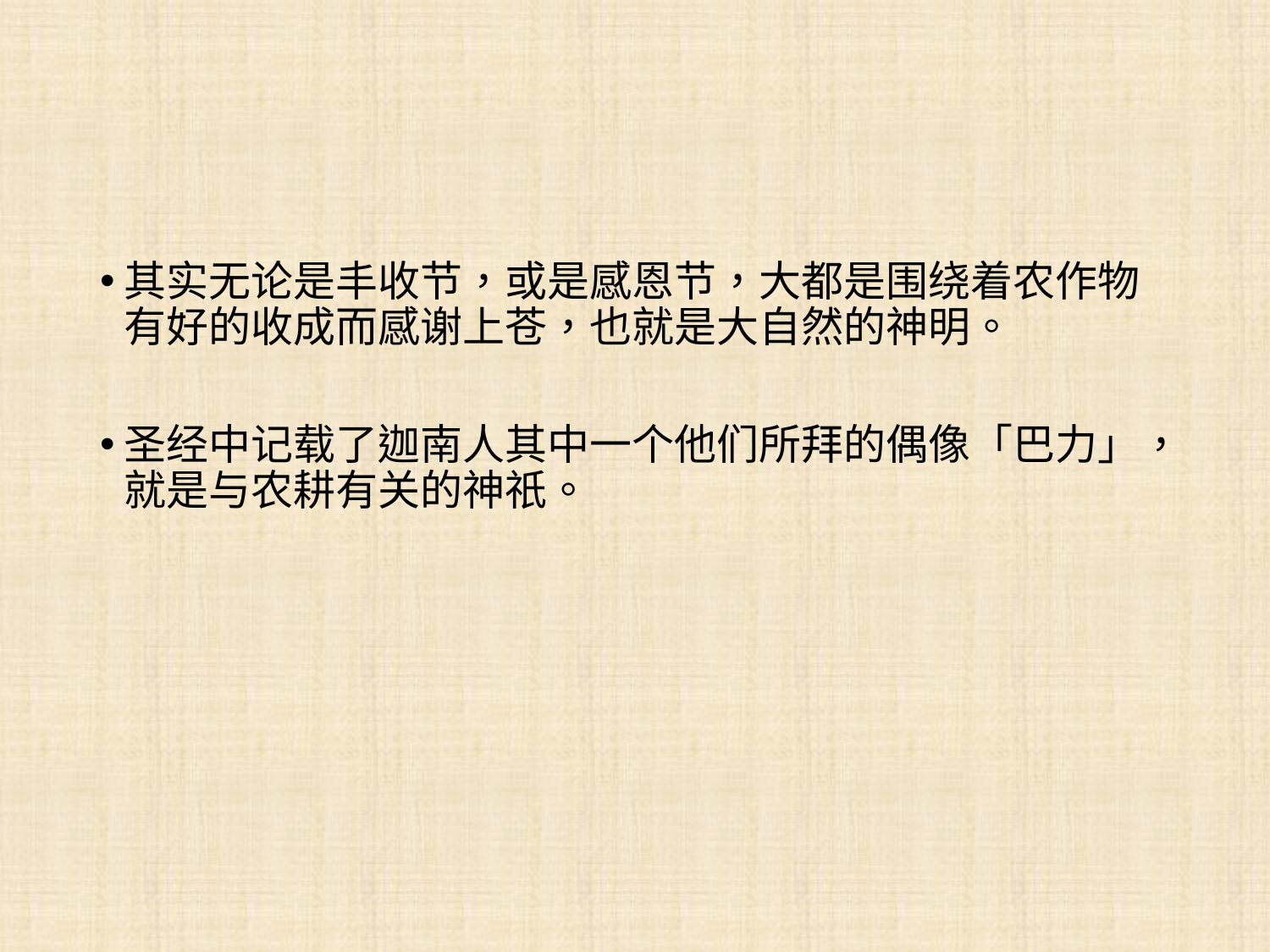

#
其实无论是丰收节，或是感恩节，大都是围绕着农作物有好的收成而感谢上苍，也就是大自然的神明。

圣经中记载了迦南人其中一个他们所拜的偶像「巴力」，就是与农耕有关的神祇。